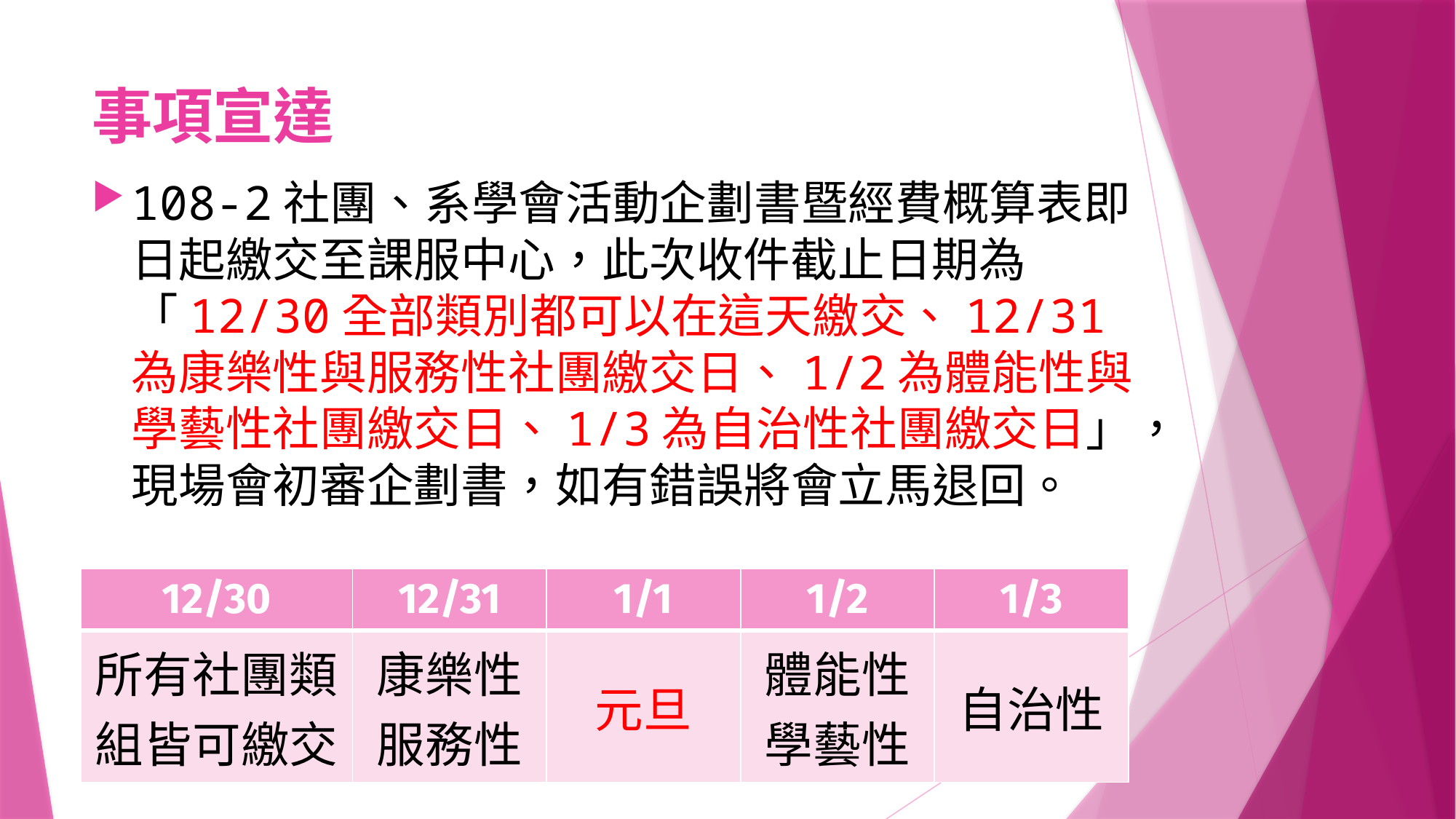

# 事項宣達
108-2社團、系學會活動企劃書暨經費概算表即日起繳交至課服中心，此次收件截止日期為「12/30全部類別都可以在這天繳交、12/31為康樂性與服務性社團繳交日、1/2為體能性與學藝性社團繳交日、1/3為自治性社團繳交日」，現場會初審企劃書，如有錯誤將會立馬退回。
| 12/30 | 12/31 | 1/1 | 1/2 | 1/3 |
| --- | --- | --- | --- | --- |
| 所有社團類組皆可繳交 | 康樂性 服務性 | 元旦 | 體能性 學藝性 | 自治性 |